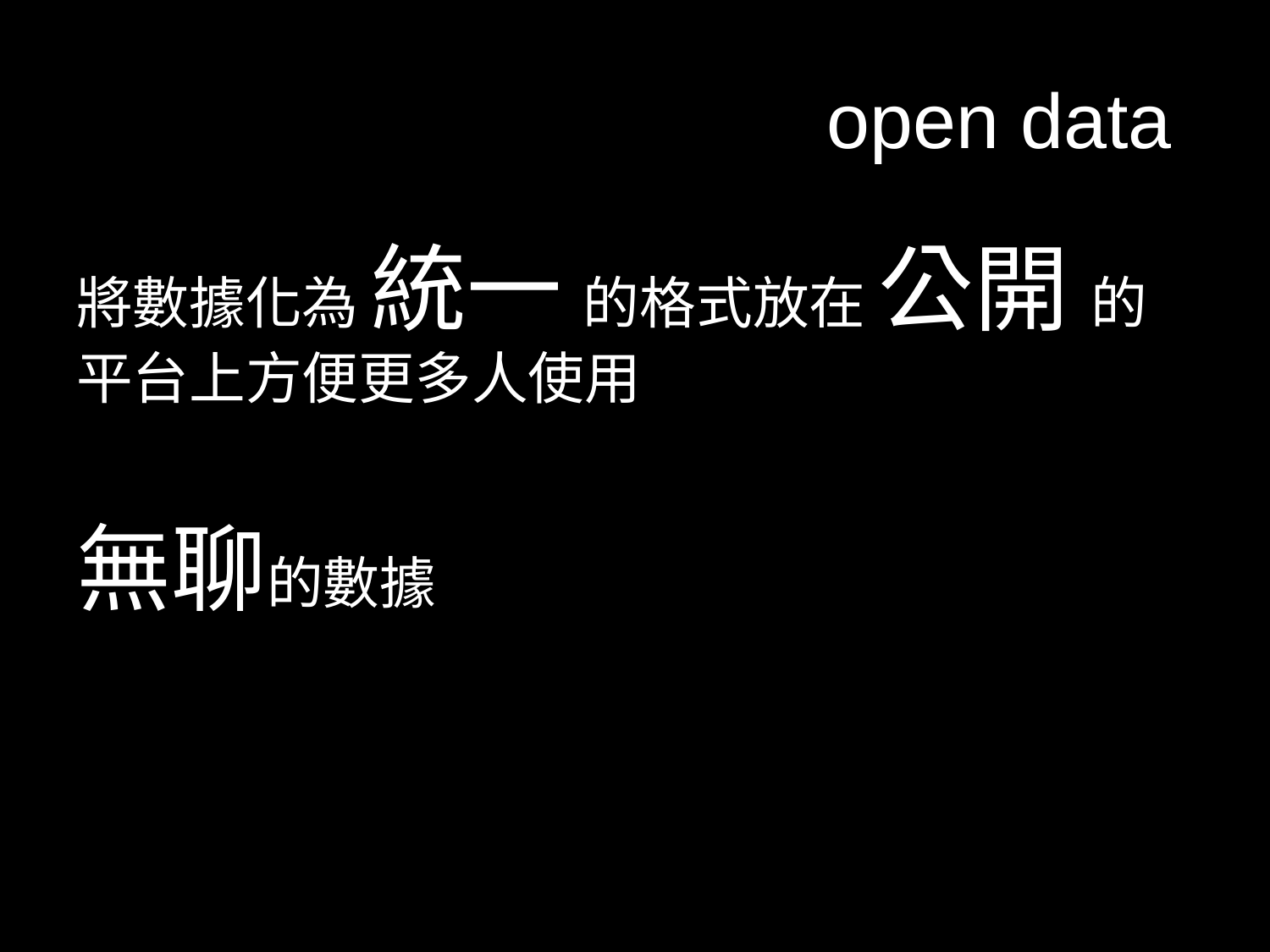

# open data
將數據化為 統一 的格式放在 公開 的平台上方便更多人使用

無聊的數據